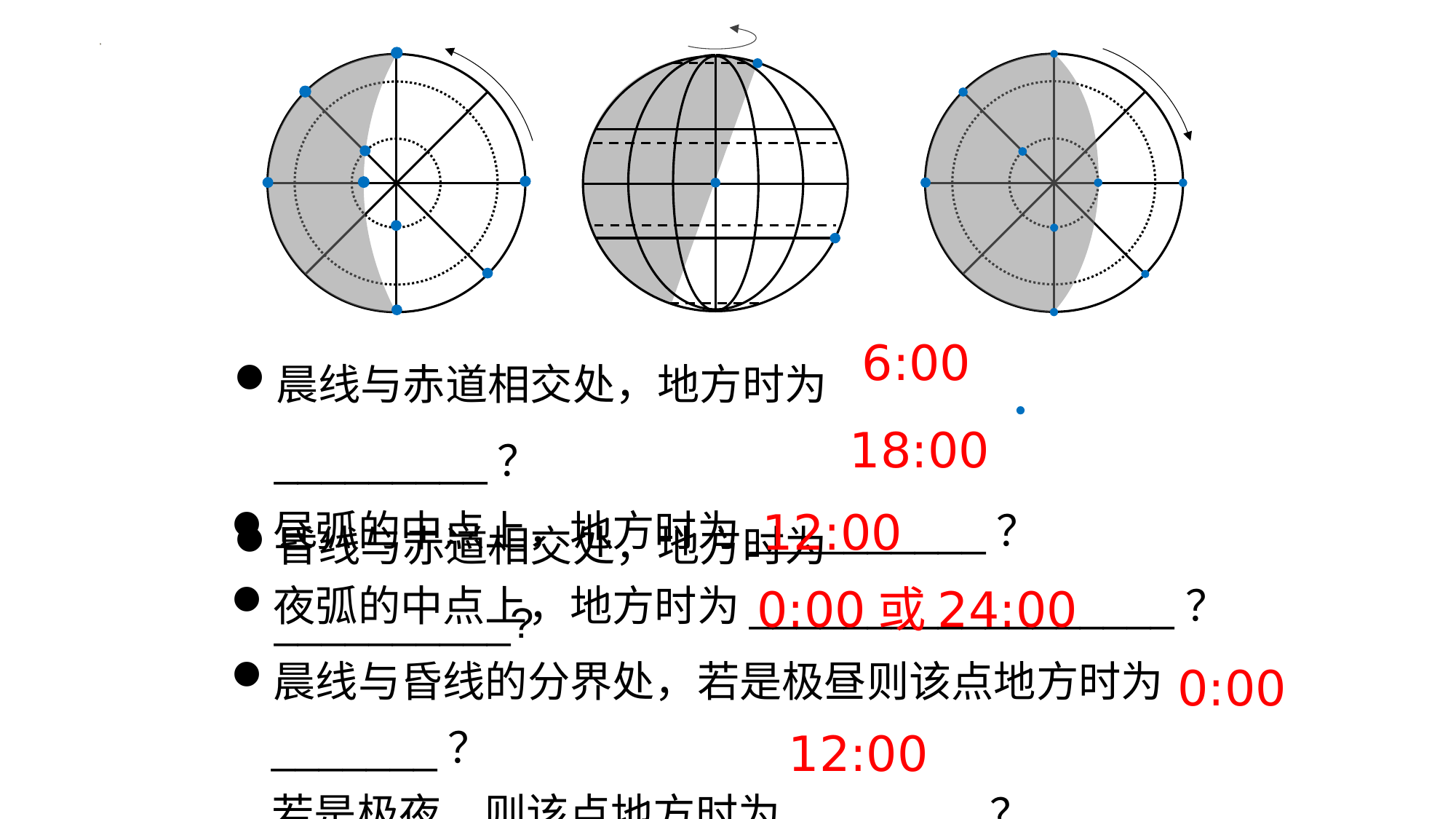

晨线与赤道相交处，地方时为_________？
昏线与赤道相交处，地方时为__________?
6:00

18:00

昼弧的中点上，地方时为__________？
夜弧的中点上，地方时为__________________？
晨线与昏线的分界处，若是极昼则该点地方时为_______？
若是极夜，则该点地方时为________？
12:00
0:00或24:00
0:00
12:00